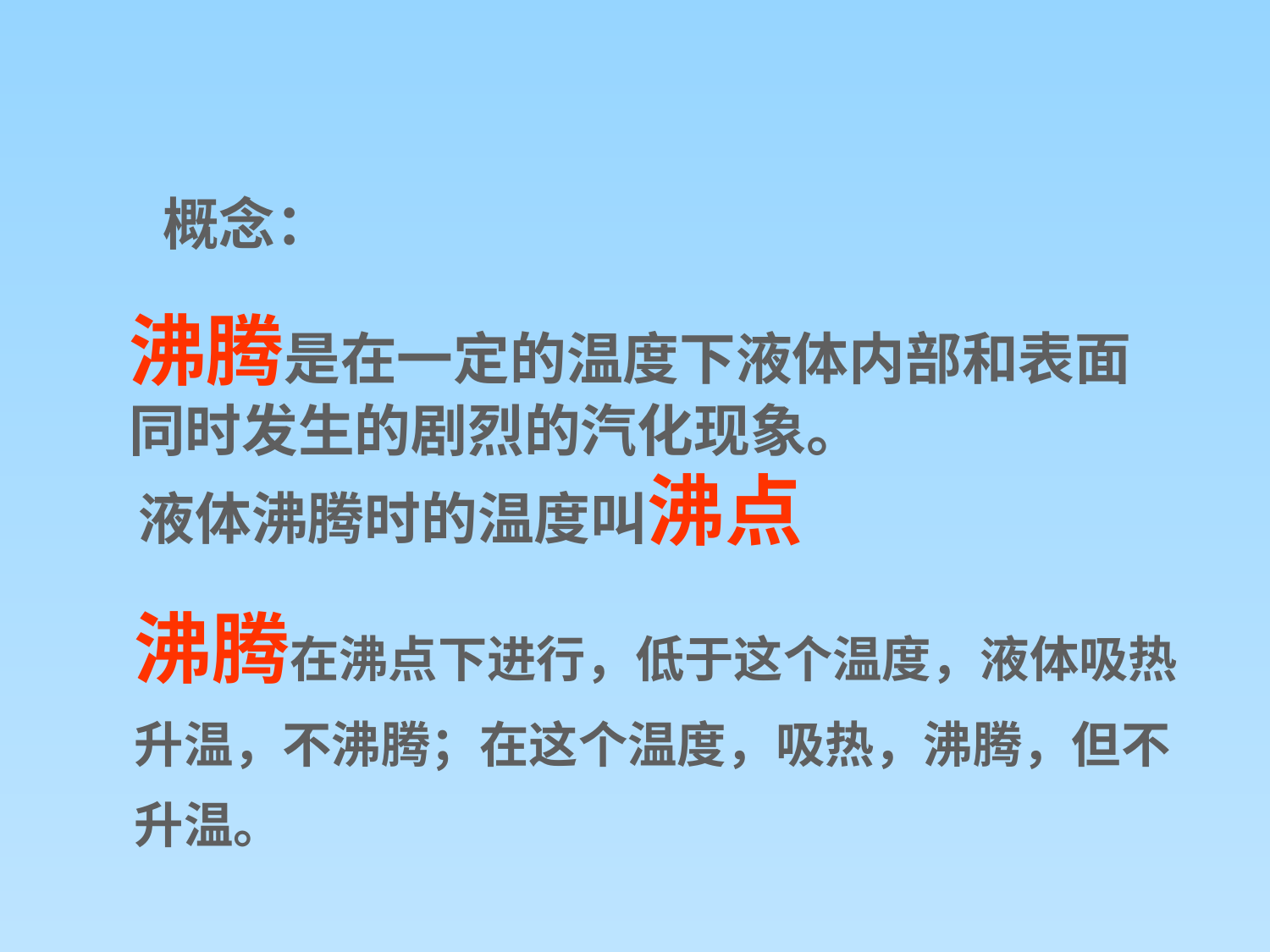

概念：
沸腾是在一定的温度下液体内部和表面同时发生的剧烈的汽化现象。
液体沸腾时的温度叫沸点
沸腾在沸点下进行，低于这个温度，液体吸热升温，不沸腾；在这个温度，吸热，沸腾，但不升温。